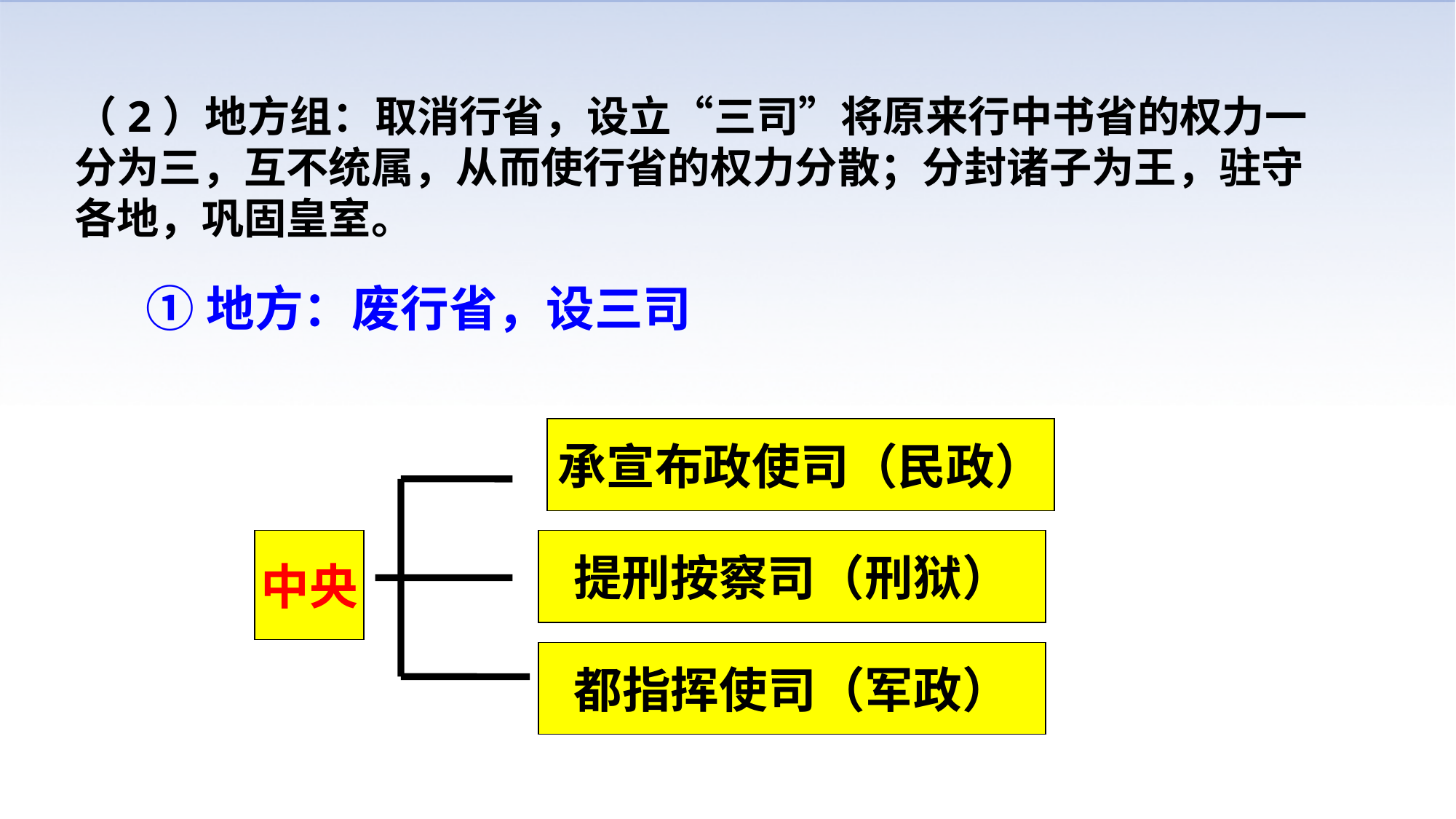

（2）地方组：取消行省，设立“三司”将原来行中书省的权力一分为三，互不统属，从而使行省的权力分散；分封诸子为王，驻守各地，巩固皇室。
①地方：废行省，设三司
承宣布政使司（民政）

中央
提刑按察司（刑狱）
都指挥使司（军政）